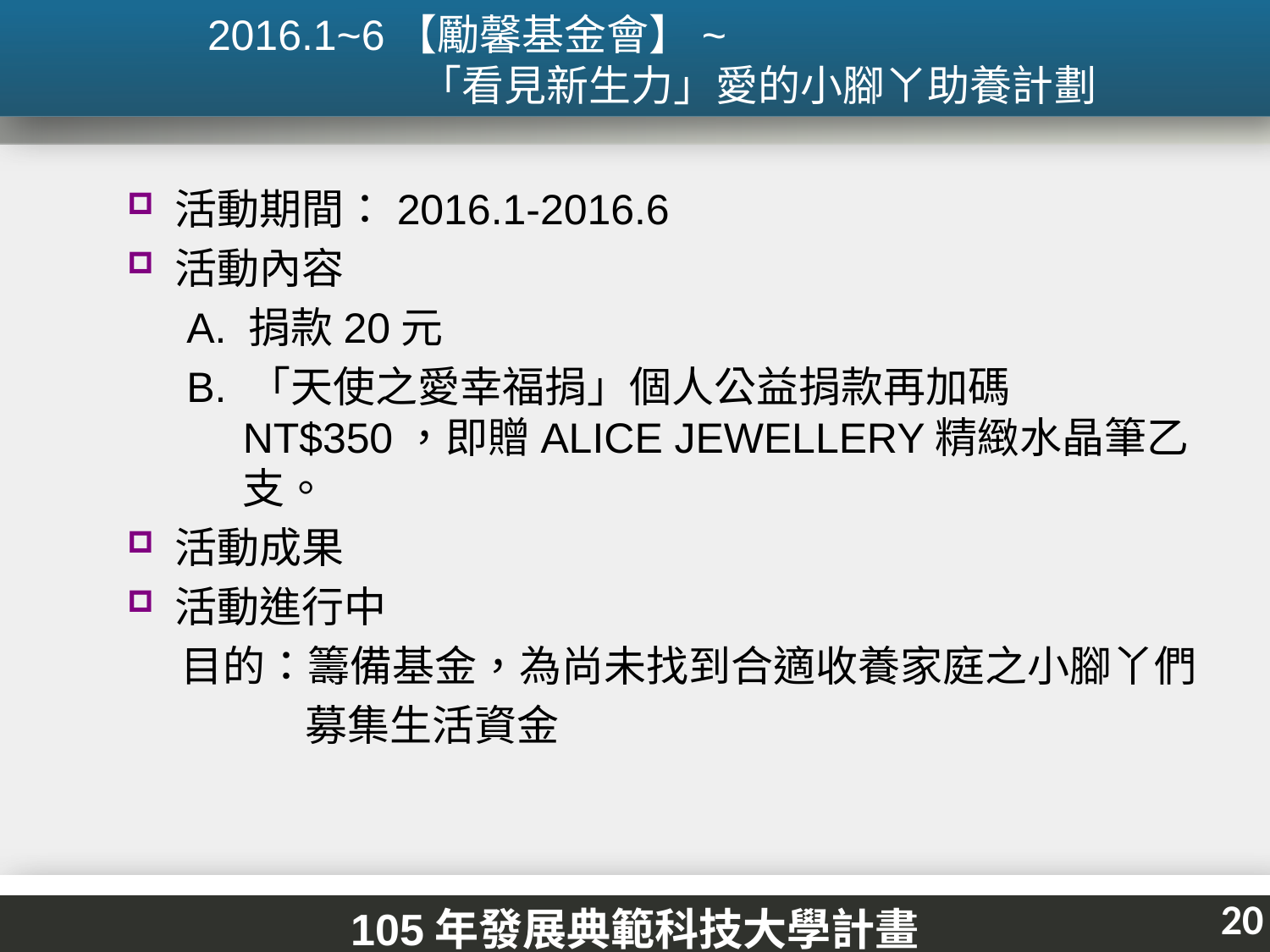

# 2016.1~6【勵馨基金會】~ 「看見新生力」愛的小腳ㄚ助養計劃
活動期間：2016.1-2016.6
活動內容
     A. 捐款20元
     B. 「天使之愛幸福捐」個人公益捐款再加碼NT$350，即贈ALICE JEWELLERY精緻水晶筆乙支。
活動成果
活動進行中
目的：籌備基金，為尚未找到合適收養家庭之小腳丫們
            募集生活資金